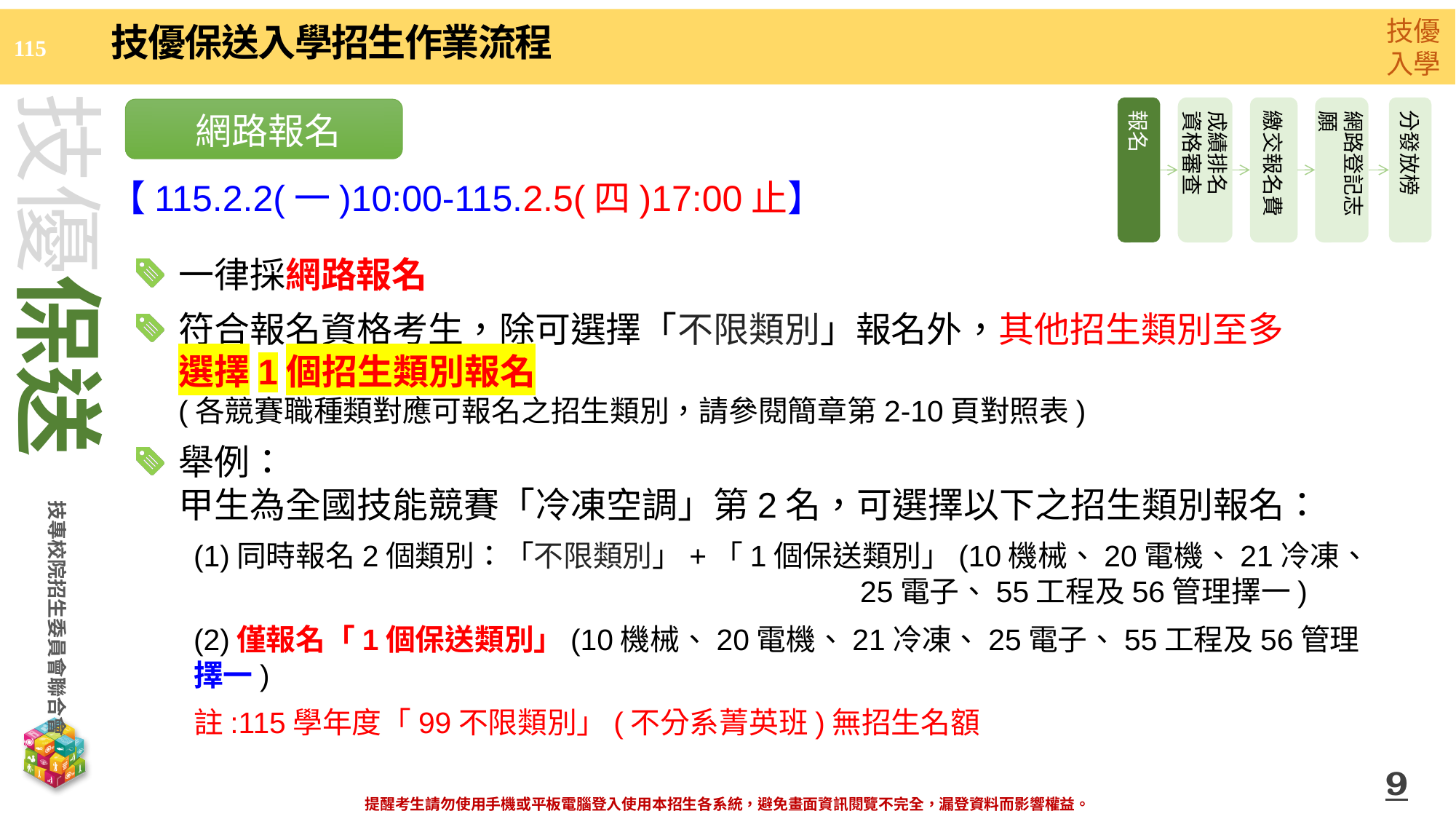

技優保送入學招生作業流程
報名
繳交報名費
網路登記志願
分發放榜
成績排名
資格審查

網路報名
【115.2.2(一)10:00-115.2.5(四)17:00止】
一律採網路報名
符合報名資格考生，除可選擇「不限類別」報名外，其他招生類別至多
選擇1個招生類別報名
(各競賽職種類對應可報名之招生類別，請參閱簡章第2-10頁對照表)
舉例：
甲生為全國技能競賽「冷凍空調」第2名，可選擇以下之招生類別報名：
(1)同時報名2個類別：「不限類別」+「1個保送類別」(10機械、20電機、21冷凍、
                                                                                                  25電子、55工程及56管理擇一)
(2)僅報名「1個保送類別」(10機械、20電機、21冷凍、25電子、55工程及56管理擇一)
註:115學年度「99不限類別」(不分系菁英班)無招生名額